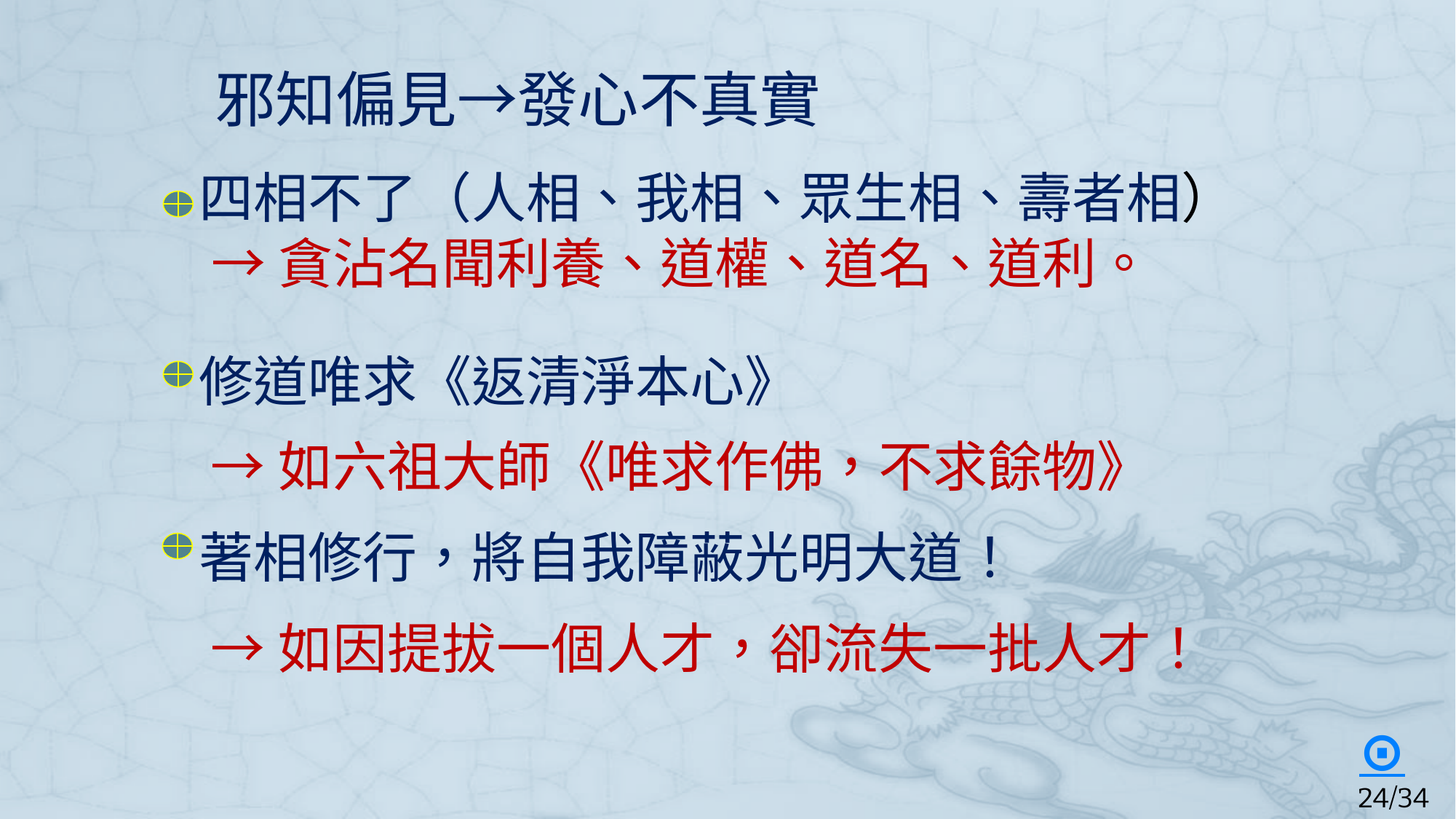

邪知偏見→發心不真實
四相不了（人相、我相、眾生相、壽者相）
 →貪沾名聞利養、道權、道名、道利。

修道唯求《返清淨本心》
 →如六祖大師《唯求作佛，不求餘物》
著相修行，將自我障蔽光明大道！
 →如因提拔一個人才，卻流失一批人才！

⊙
24/34